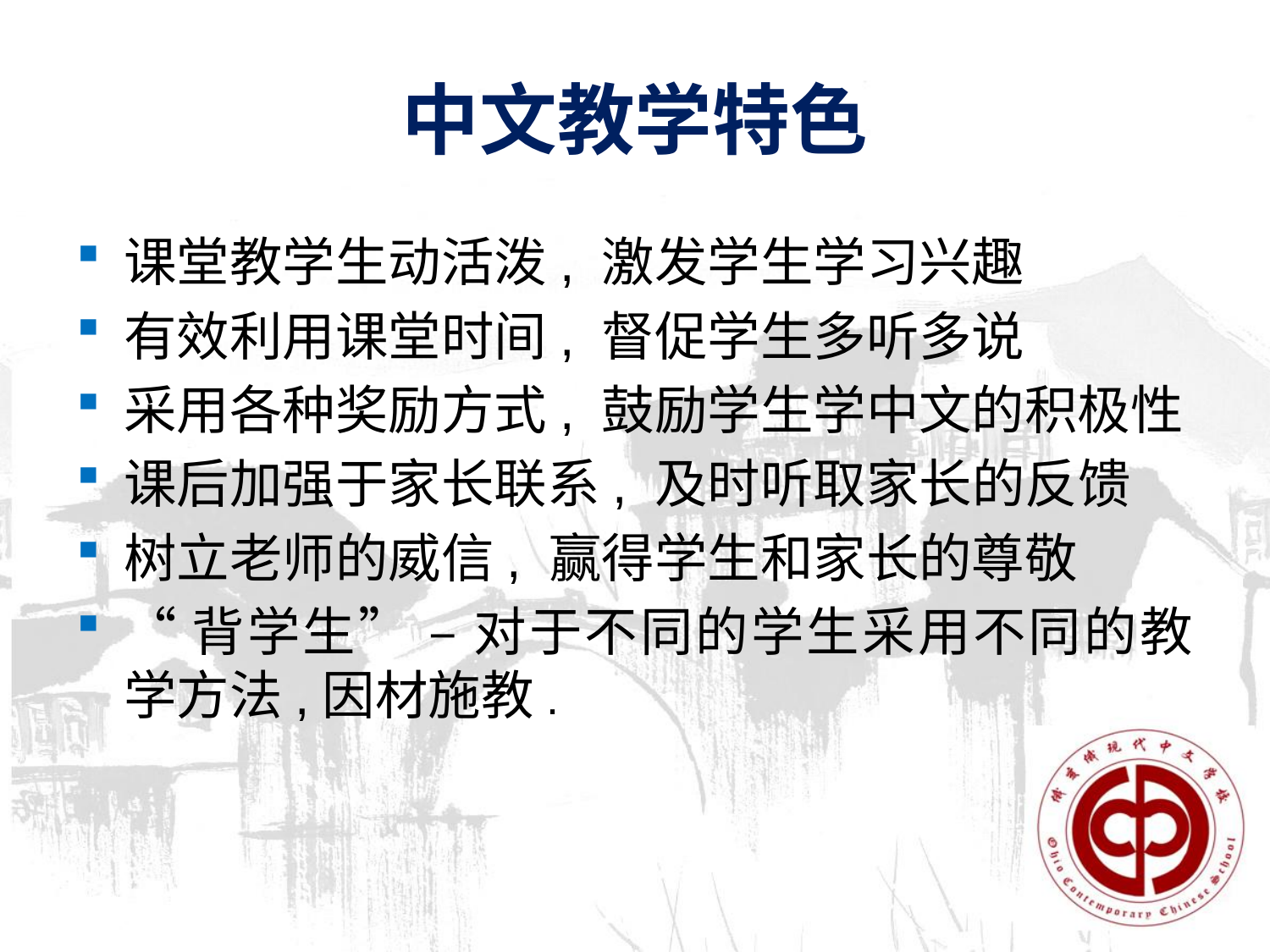

# 中文教学特色
课堂教学生动活泼, 激发学生学习兴趣
有效利用课堂时间, 督促学生多听多说
采用各种奖励方式, 鼓励学生学中文的积极性
课后加强于家长联系, 及时听取家长的反馈
树立老师的威信, 赢得学生和家长的尊敬
“背学生” – 对于不同的学生采用不同的教学方法,因材施教.